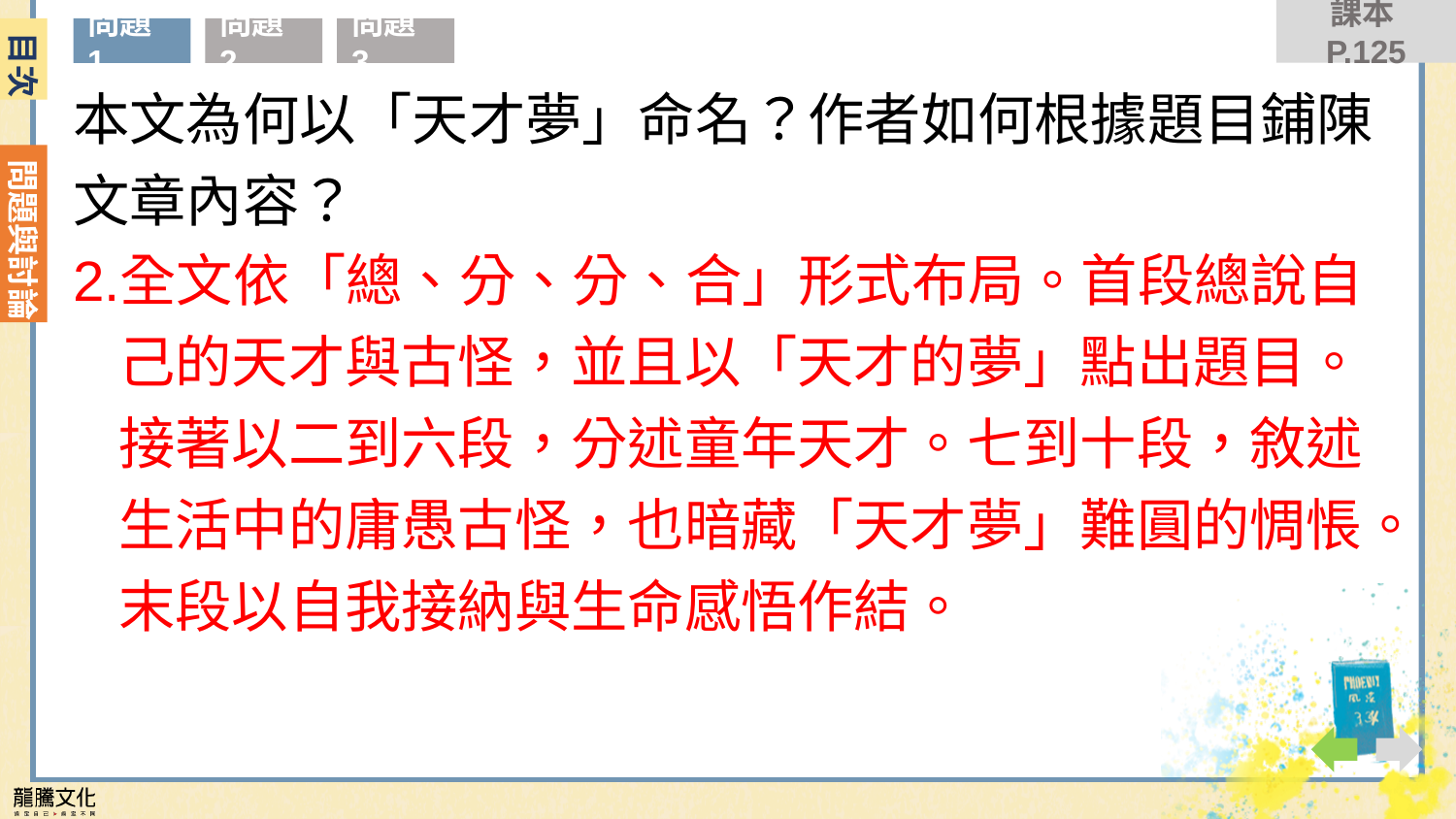

課本P.125
目次
問題1
問題2
問題3
本文為何以「天才夢」命名？作者如何根據題目鋪陳文章內容？
全文依「總、分、分、合」形式布局。首段總說自己的天才與古怪，並且以「天才的夢」點出題目。接著以二到六段，分述童年天才。七到十段，敘述生活中的庸愚古怪，也暗藏「天才夢」難圓的惆悵。末段以自我接納與生命感悟作結。